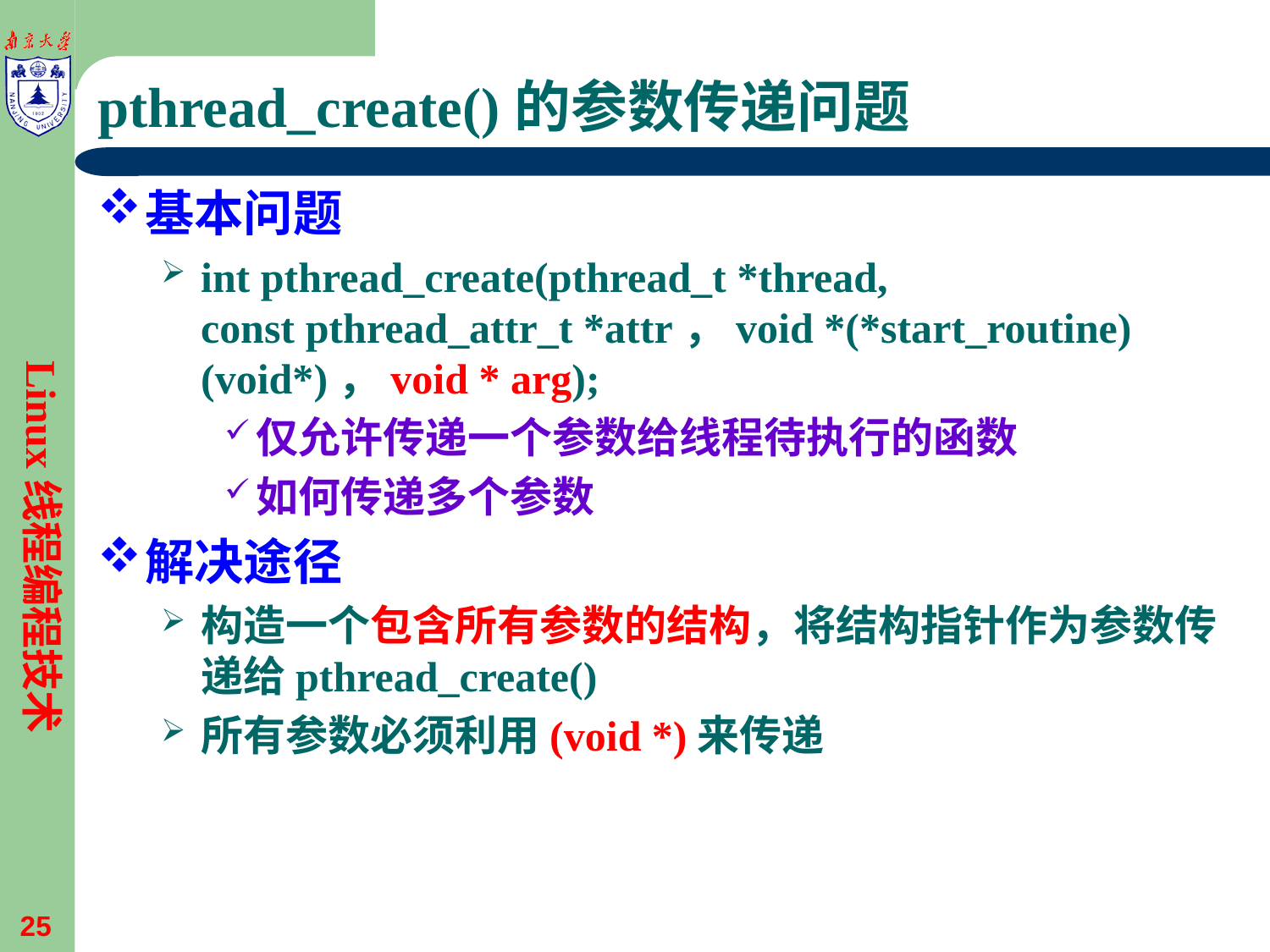

# pthread_create()的参数传递问题
基本问题
int pthread_create(pthread_t *thread, const pthread_attr_t *attr，void *(*start_routine) (void*)，void * arg);
仅允许传递一个参数给线程待执行的函数
如何传递多个参数
解决途径
构造一个包含所有参数的结构，将结构指针作为参数传递给pthread_create()
所有参数必须利用(void *)来传递
Linux线程编程技术
25